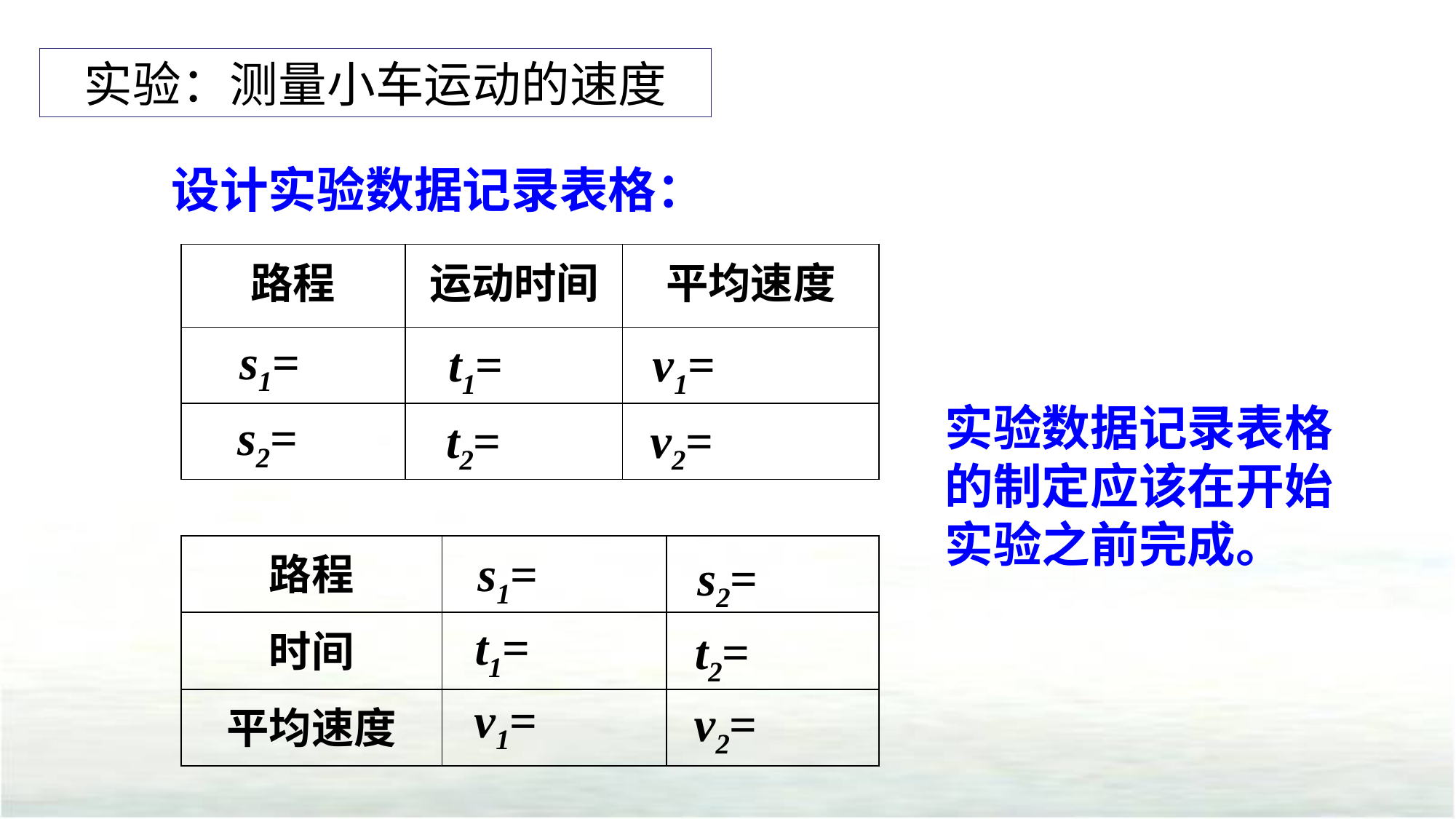

实验：测量小车运动的速度
设计实验数据记录表格：
| 路程 | 运动时间 | 平均速度 |
| --- | --- | --- |
|  |  |  |
|  |  |  |
s1=
v1=
t1=
实验数据记录表格的制定应该在开始实验之前完成。
s2=
v2=
t2=
| 路程 |  |  |
| --- | --- | --- |
| 时间 |  |  |
| 平均速度 |  |  |
s1=
s2=
t1=
t2=
v1=
v2=